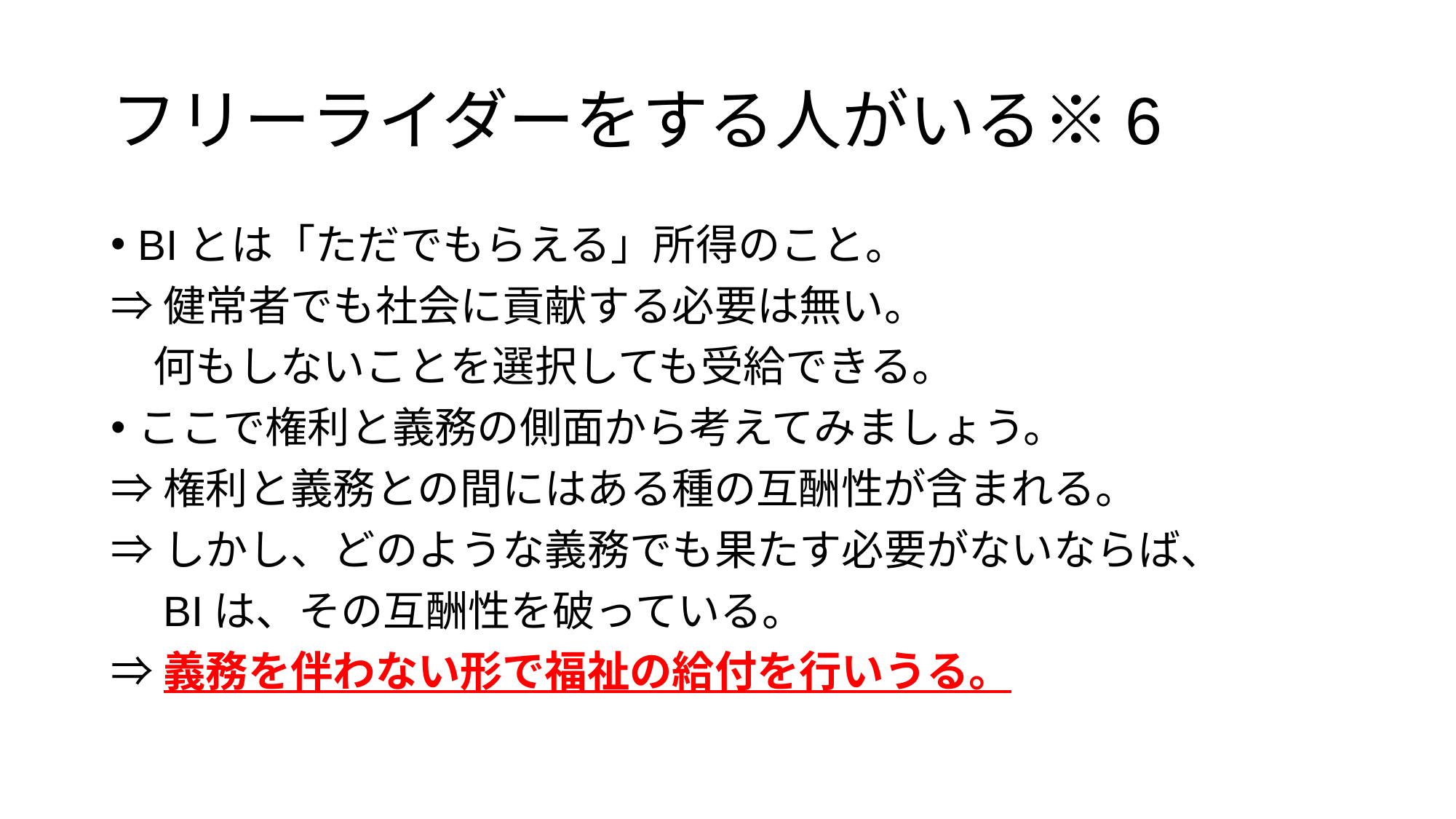

# フリーライダーをする人がいる※6
BIとは「ただでもらえる」所得のこと。
⇒健常者でも社会に貢献する必要は無い。
　何もしないことを選択しても受給できる。
ここで権利と義務の側面から考えてみましょう。
⇒権利と義務との間にはある種の互酬性が含まれる。
⇒しかし、どのような義務でも果たす必要がないならば、
　BIは、その互酬性を破っている。
⇒義務を伴わない形で福祉の給付を行いうる。